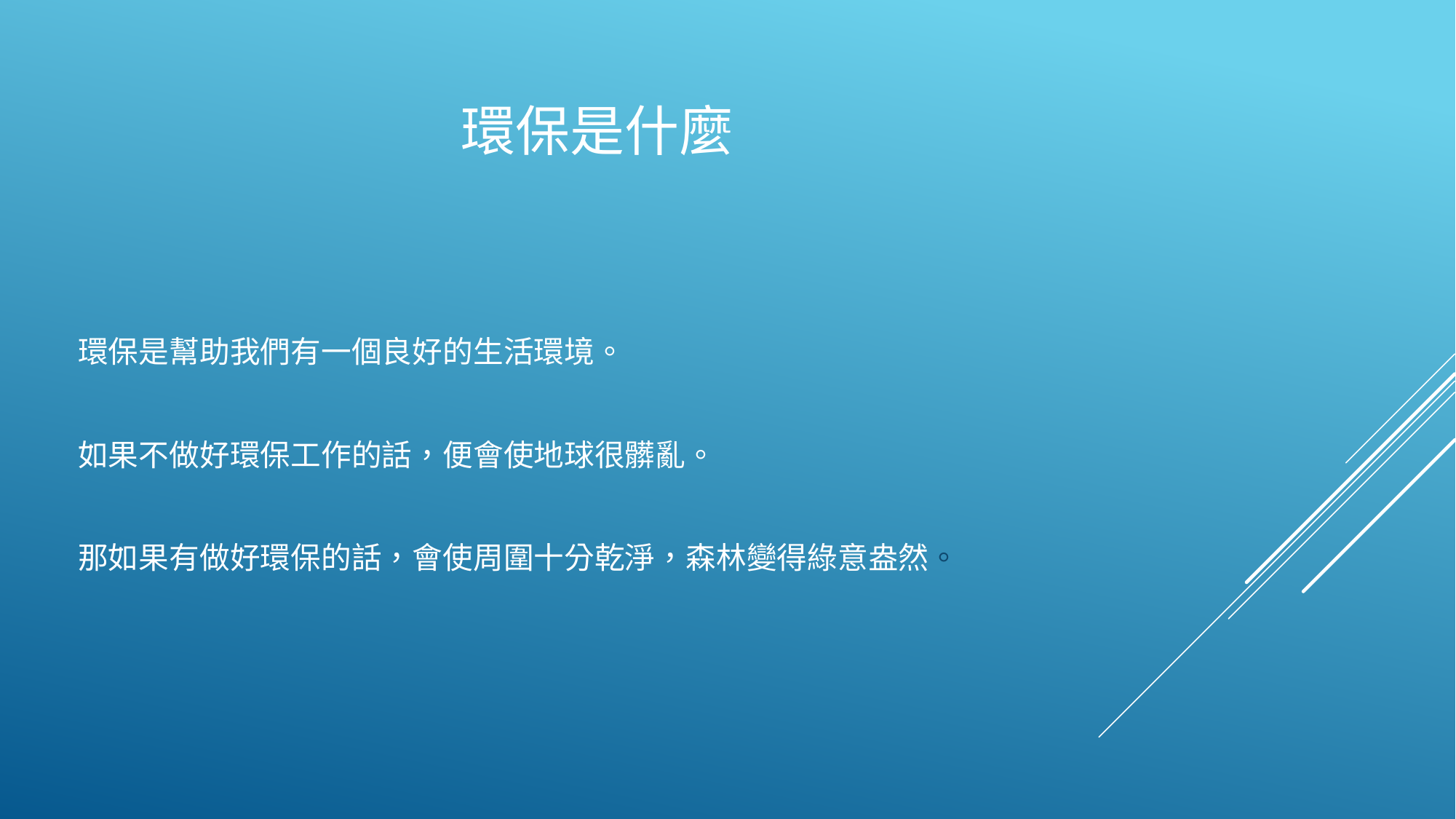

# 環保是什麼
環保是幫助我們有一個良好的生活環境。

如果不做好環保工作的話，便會使地球很髒亂。

那如果有做好環保的話，會使周圍十分乾淨，森林變得綠意盎然。